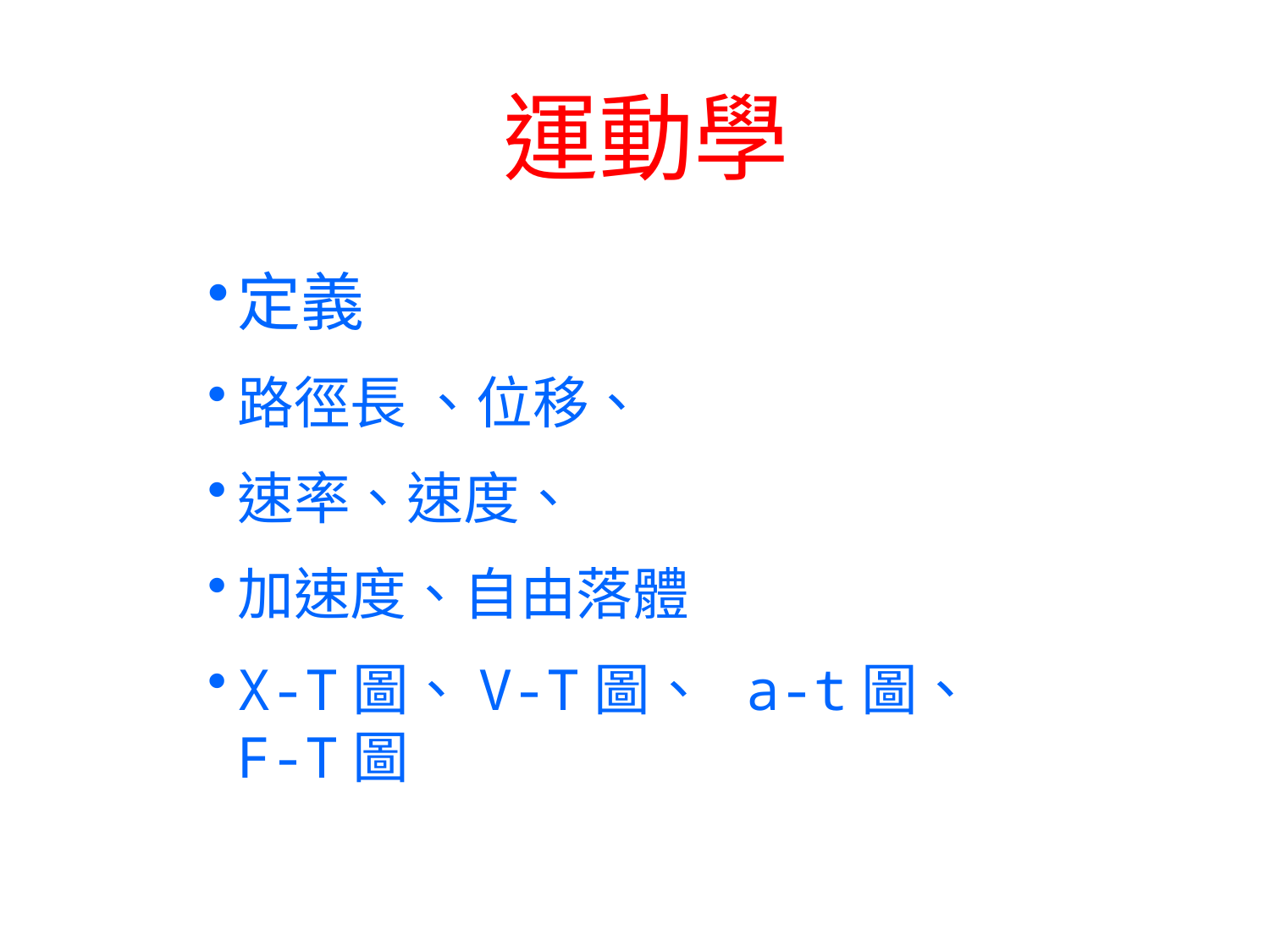

# 運動學
定義
路徑長 、位移、
速率、速度、
加速度、自由落體
X-T圖、V-T圖、  a-t圖、 F-T圖